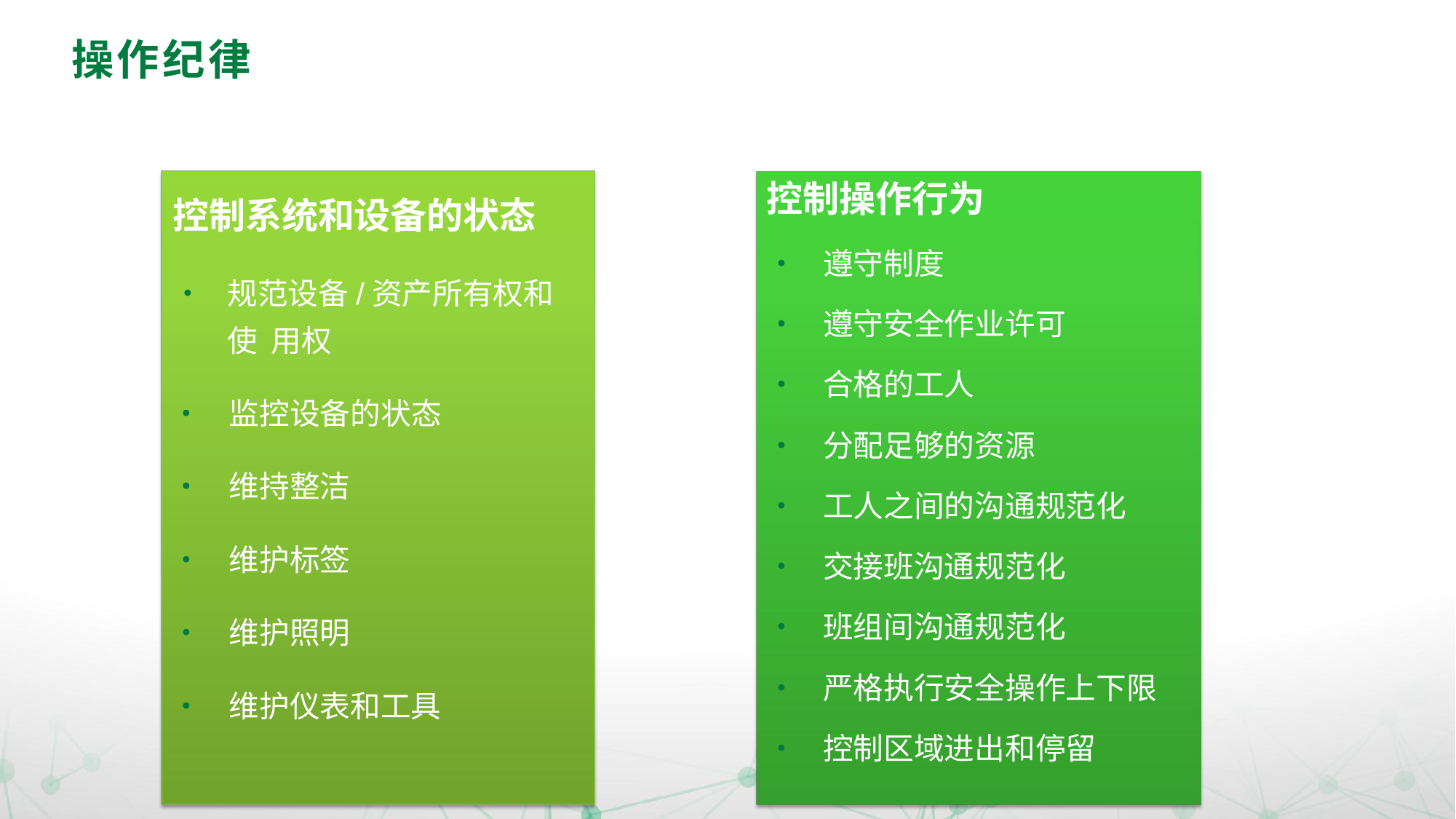

# 操作纪律

控制操作行为
•	遵守制度
•	遵守安全作业许可
•	合格的工人
•	分配足够的资源
•	工人之间的沟通规范化
•	交接班沟通规范化
•	班组间沟通规范化
•	严格执行安全操作上下限
•	控制区域进出和停留

控制系统和设备的状态
•	规范设备/资产所有权和使  用权

•	监控设备的状态

•	维持整洁

•	维护标签

•	维护照明

•	维护仪表和工具